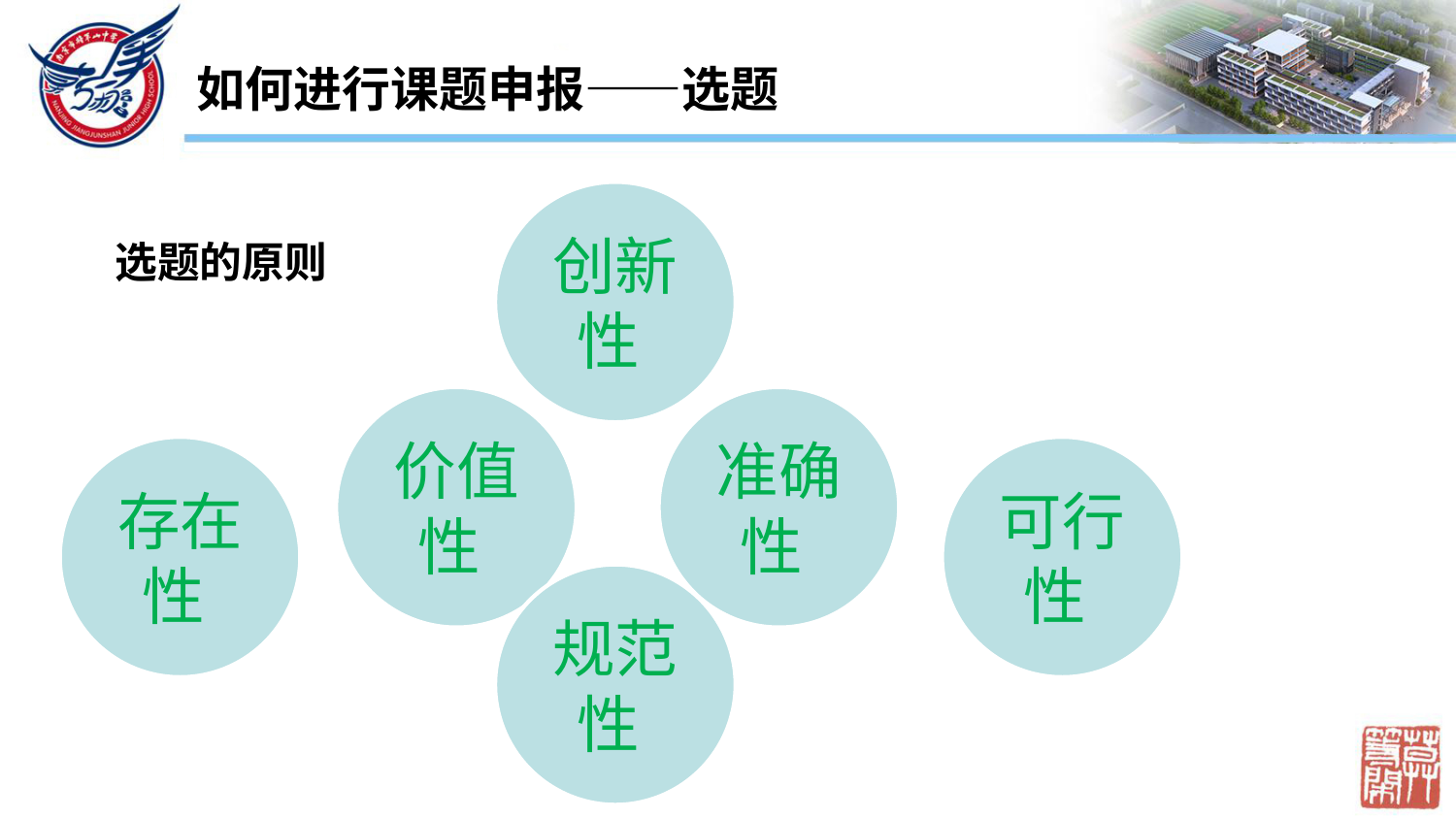

如何进行课题申报——选题

创新性
选题的原则

价值性

准确性

存在性

可行性

规范性